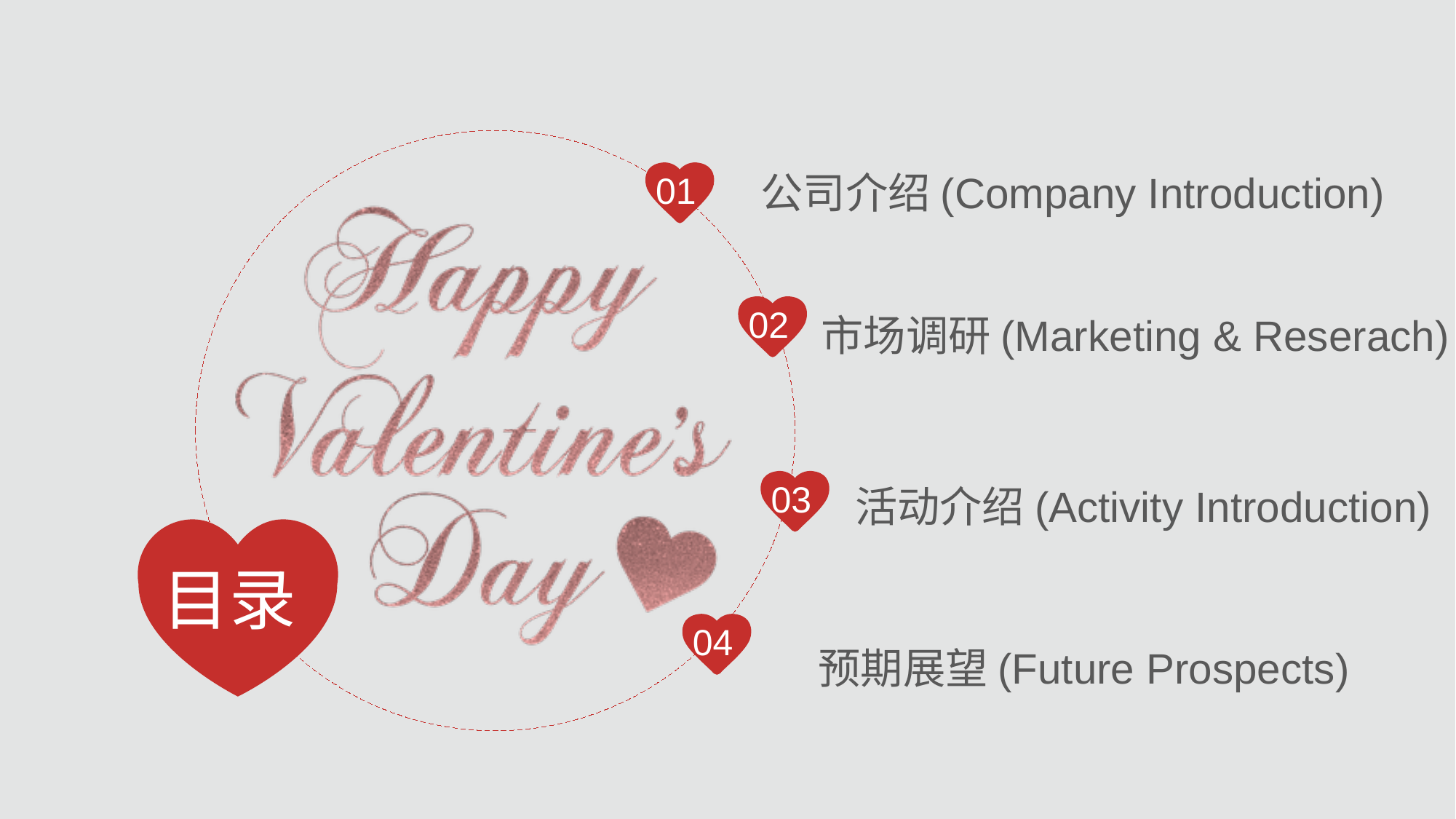

公司介绍(Company Introduction)
01

市场调研(Marketing & Reserach)
02
活动介绍(Activity Introduction)
03

目录
预期展望(Future Prospects)
04